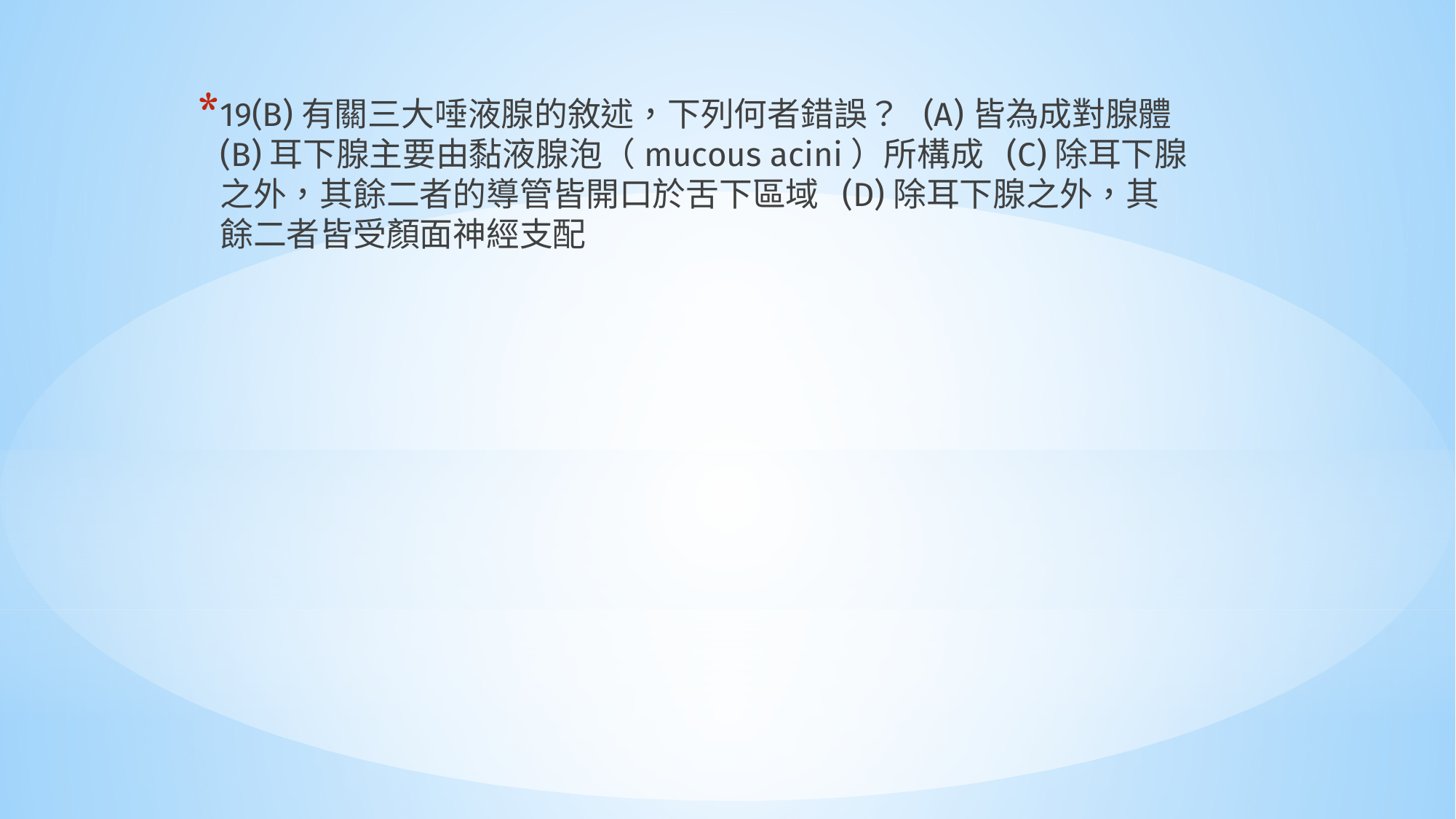

19(B)有關三大唾液腺的敘述，下列何者錯誤？  (A)皆為成對腺體  (B)耳下腺主要由黏液腺泡（mucous acini）所構成  (C)除耳下腺之外，其餘二者的導管皆開口於舌下區域  (D)除耳下腺之外，其餘二者皆受顏面神經支配
#